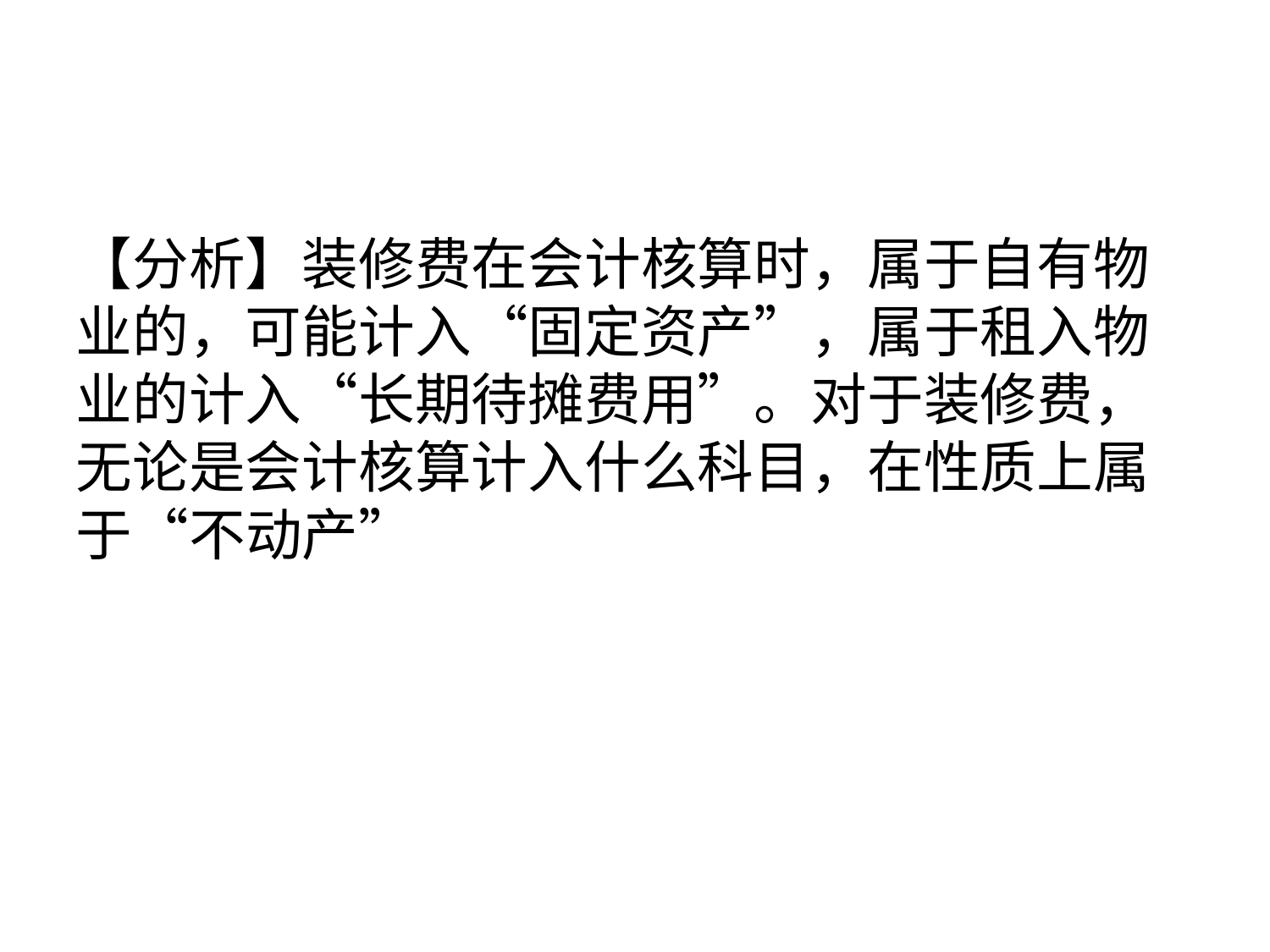

【分析】装修费在会计核算时，属于自有物业的，可能计入“固定资产”，属于租入物业的计入“长期待摊费用”。对于装修费，无论是会计核算计入什么科目，在性质上属于“不动产”